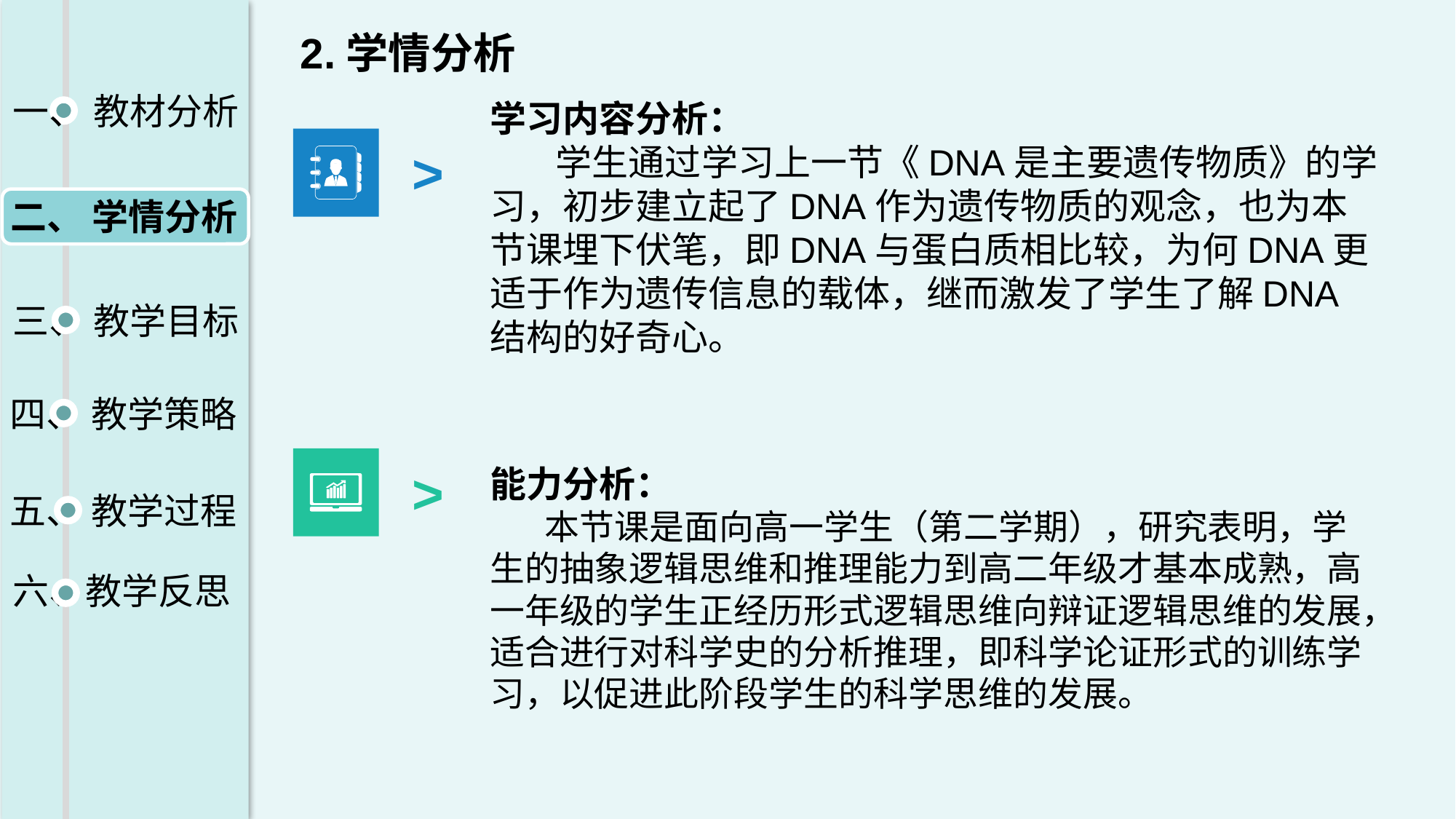

2.学情分析
一、 教材分析

学习内容分析：
       学生通过学习上一节《DNA是主要遗传物质》的学习，初步建立起了DNA作为遗传物质的观念，也为本节课埋下伏笔，即DNA与蛋白质相比较，为何DNA更适于作为遗传信息的载体，继而激发了学生了解DNA结构的好奇心。

>

二、 学情分析

三、 教学目标

四、 教学策略

能力分析：
      本节课是面向高一学生（第二学期），研究表明，学生的抽象逻辑思维和推理能力到高二年级才基本成熟，高一年级的学生正经历形式逻辑思维向辩证逻辑思维的发展，适合进行对科学史的分析推理，即科学论证形式的训练学习，以促进此阶段学生的科学思维的发展。

>

五、 教学过程

六、教学反思